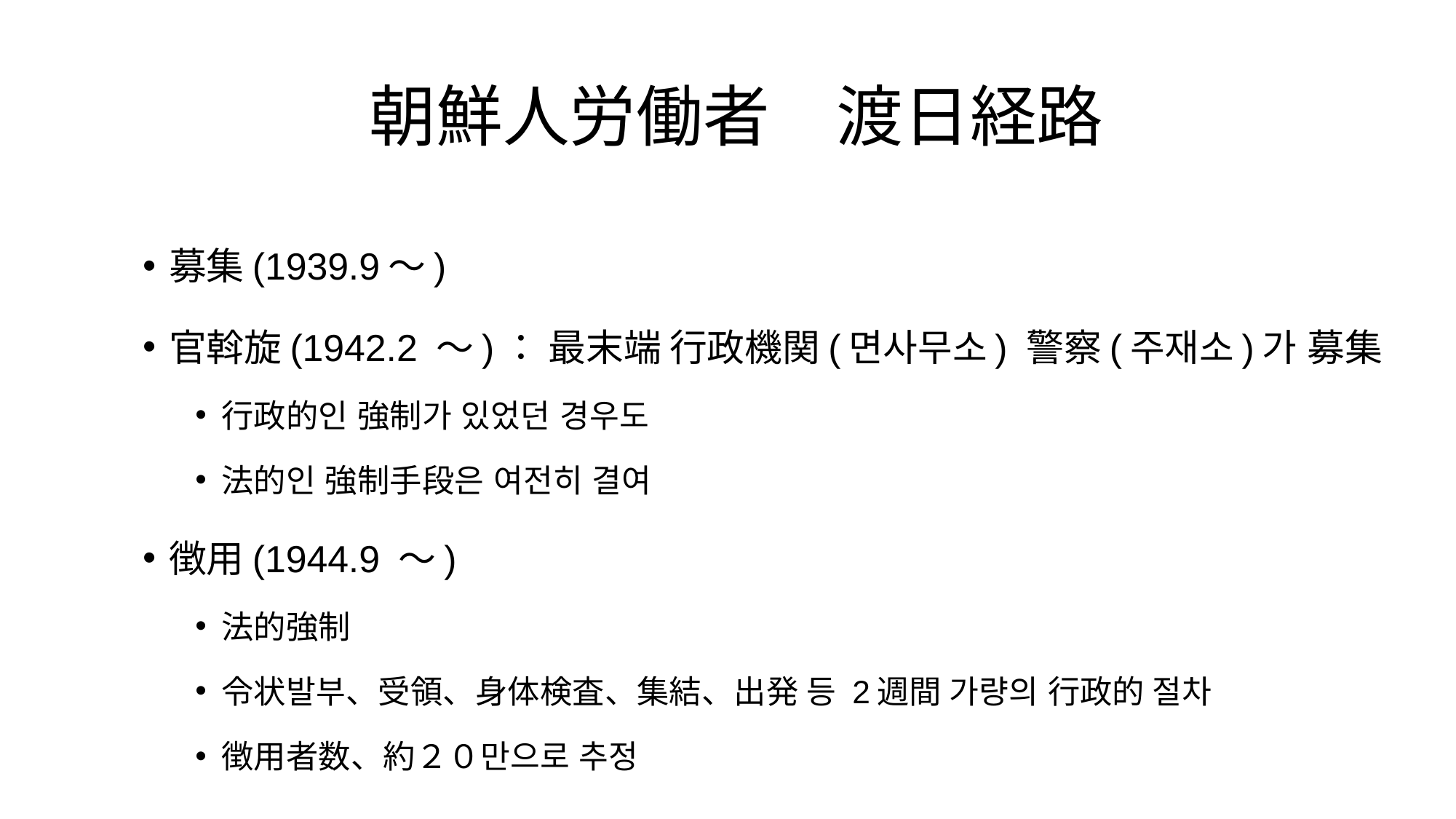

朝鮮人労働者　渡日経路
募集(1939.9～)
官斡旋(1942.2 ～)： 最末端 行政機関(면사무소) 警察(주재소)가 募集
行政的인 強制가 있었던 경우도
法的인 強制手段은 여전히 결여
徴用(1944.9 ～)
法的強制
令状발부、受領、身体検査、集結、出発 등 2週間 가량의 行政的 절차
徴用者数、約２０만으로 추정